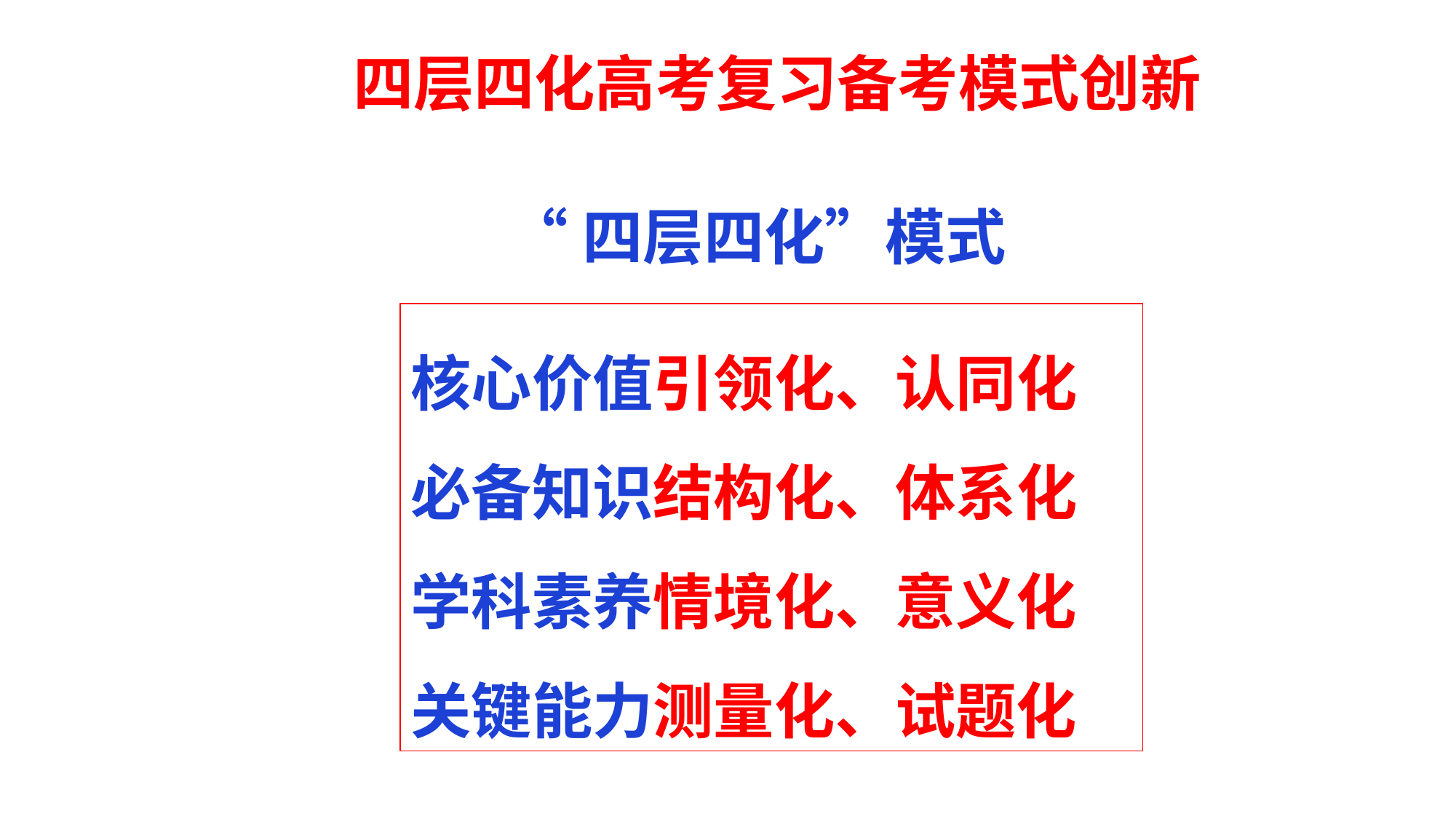

四层四化高考复习备考模式创新
“四层四化”模式
核心价值引领化、认同化
必备知识结构化、体系化
学科素养情境化、意义化
关键能力测量化、试题化